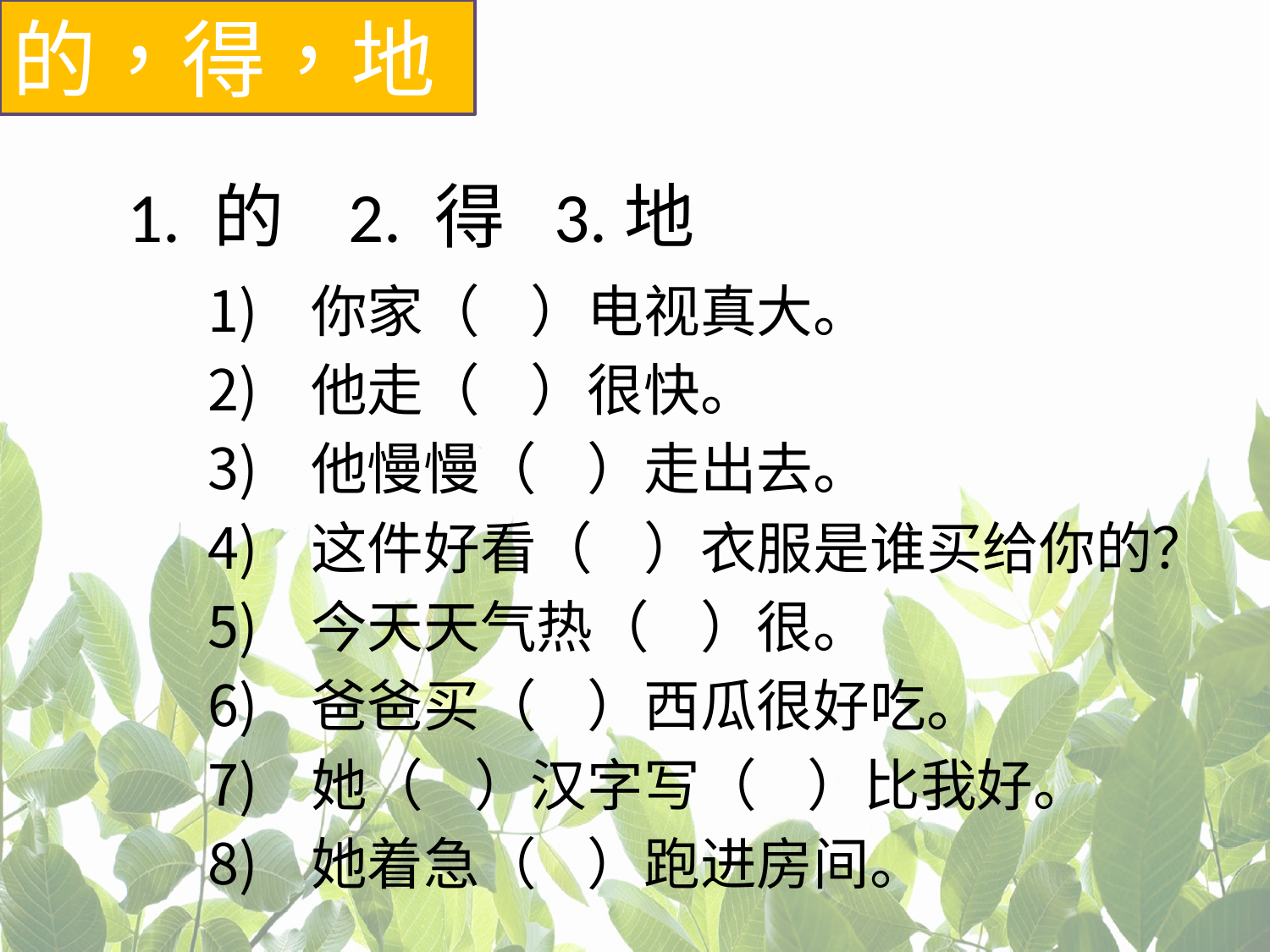

的，得，地
1. 的   2. 得  3.地
你家（    ）电视真大。
他走（    ）很快。
他慢慢（    ）走出去。
这件好看（    ）衣服是谁买给你的？
今天天气热（    ）很。
爸爸买（    ）西瓜很好吃。
她（    ）汉字写（    ）比我好。
她着急（    ）跑进房间。